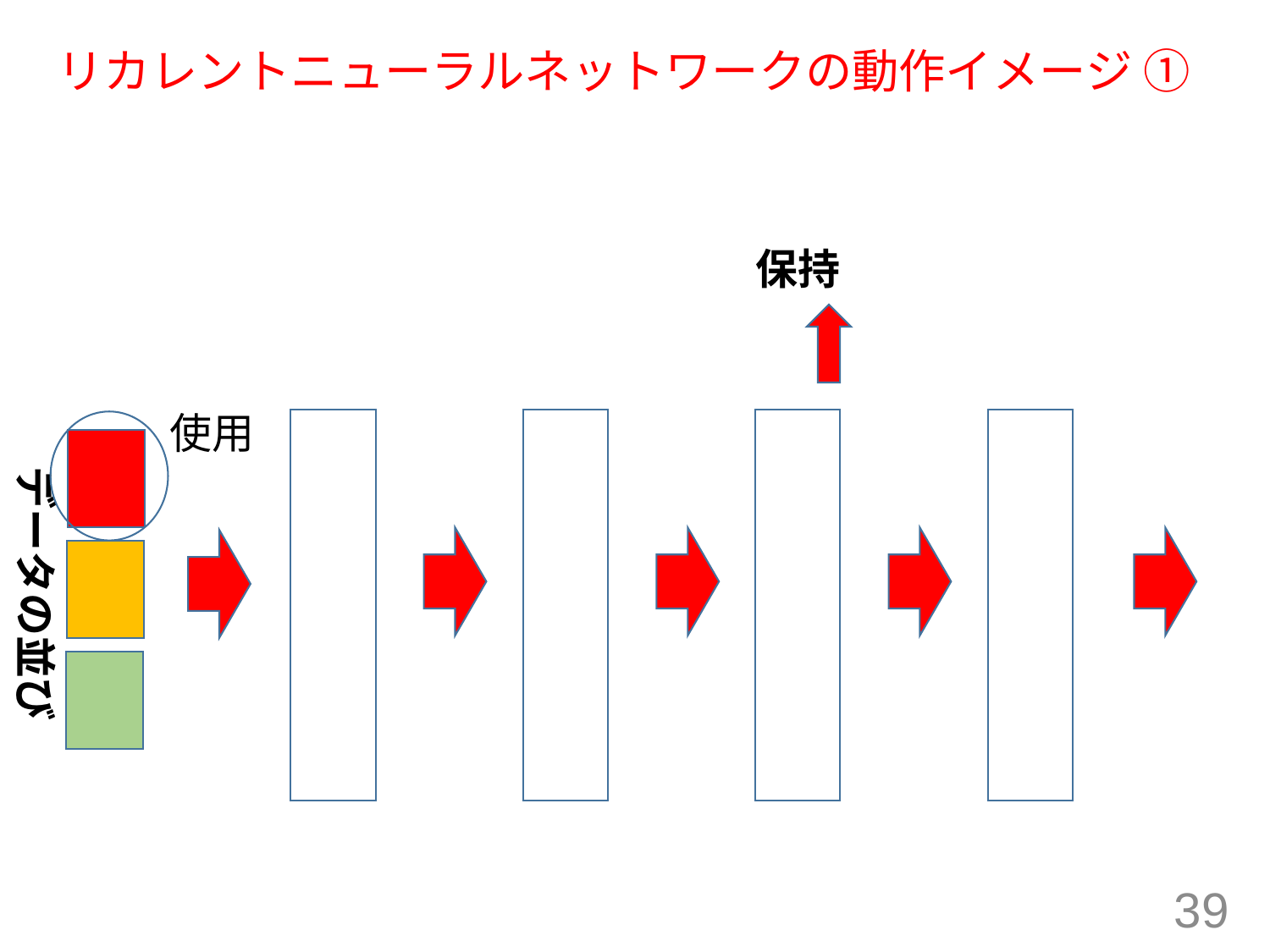

# リカレントニューラルネットワークの動作イメージ ①
保持

使用

データの並び

39